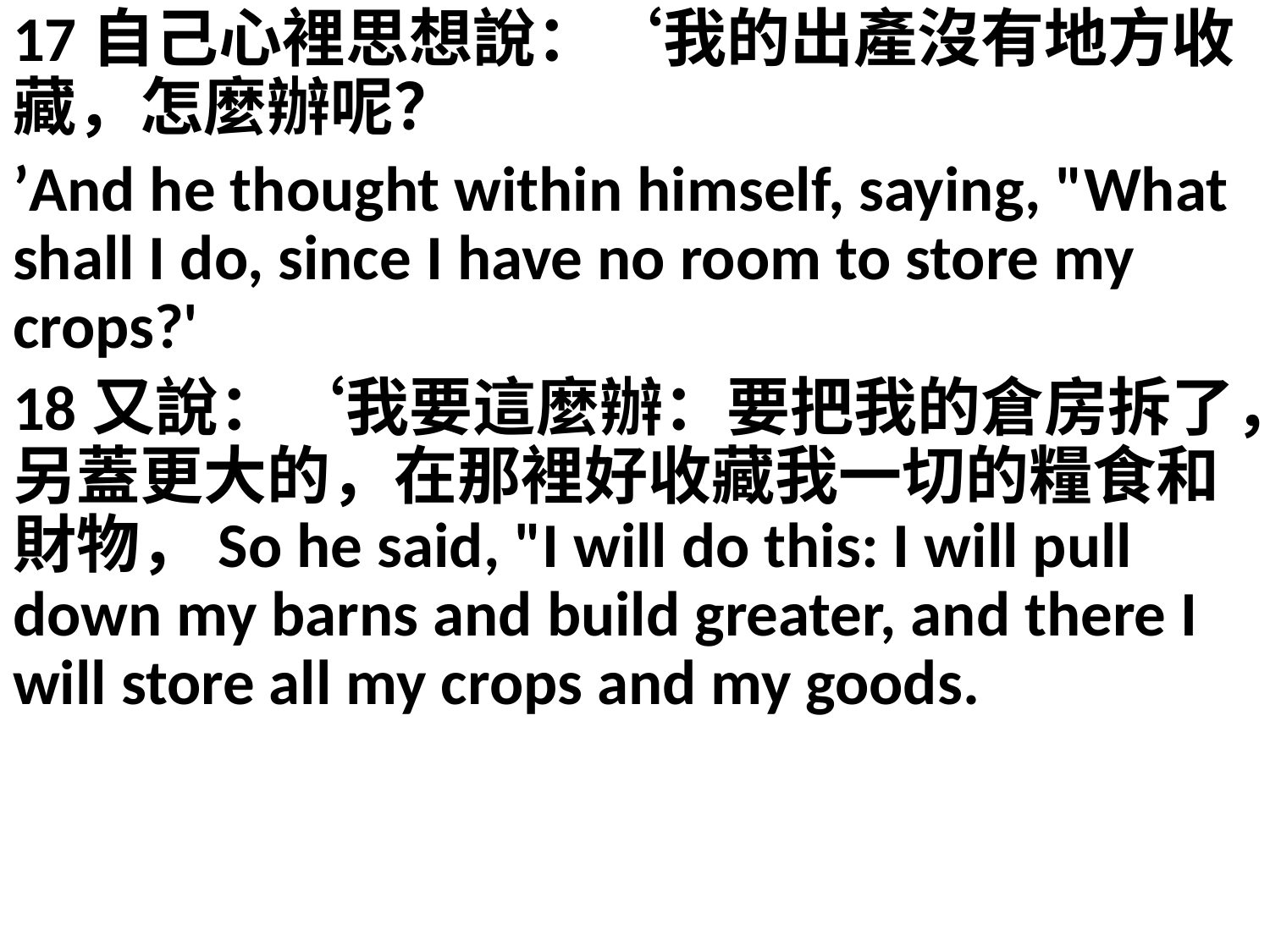

17自己心裡思想說：‘我的出產沒有地方收藏，怎麼辦呢？
’And he thought within himself, saying, "What shall I do, since I have no room to store my crops?'
18又說：‘我要這麼辦：要把我的倉房拆了，另蓋更大的，在那裡好收藏我一切的糧食和財物，So he said, "I will do this: I will pull down my barns and build greater, and there I will store all my crops and my goods.